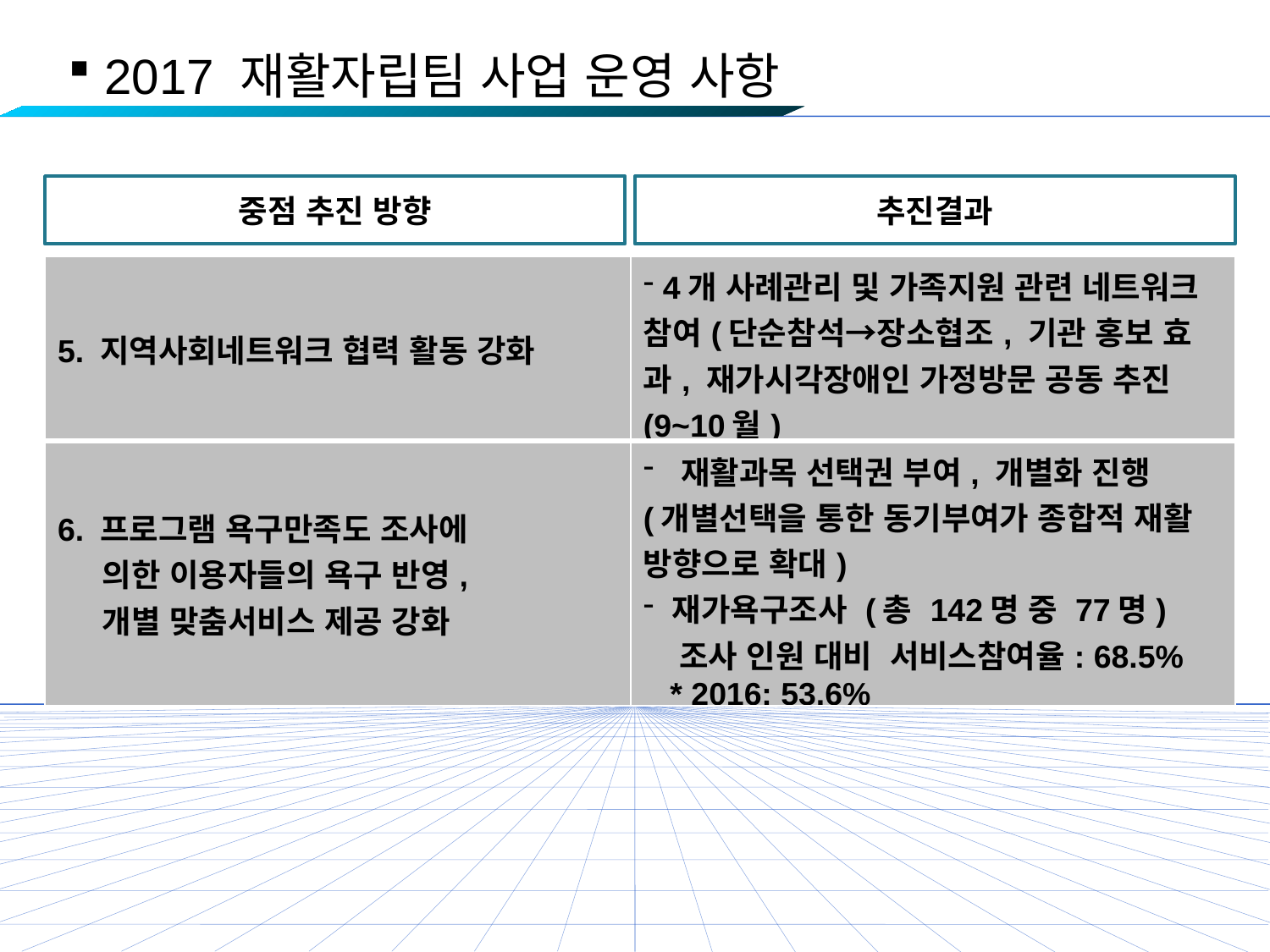

2017 재활자립팀 사업 운영 사항

중점 추진 방향
추진결과
| 5. 지역사회네트워크 협력 활동 강화 | 4개 사례관리 및 가족지원 관련 네트워크 참여(단순참석→장소협조, 기관 홍보 효과, 재가시각장애인 가정방문 공동 추진(9~10월) |
| --- | --- |
| 6. 프로그램 욕구만족도 조사에 의한 이용자들의 욕구 반영, 개별 맞춤서비스 제공 강화 | 재활과목 선택권 부여, 개별화 진행 (개별선택을 통한 동기부여가 종합적 재활 방향으로 확대) 재가욕구조사 (총 142명 중 77명) 조사 인원 대비 서비스참여율: 68.5% \* 2016: 53.6% |